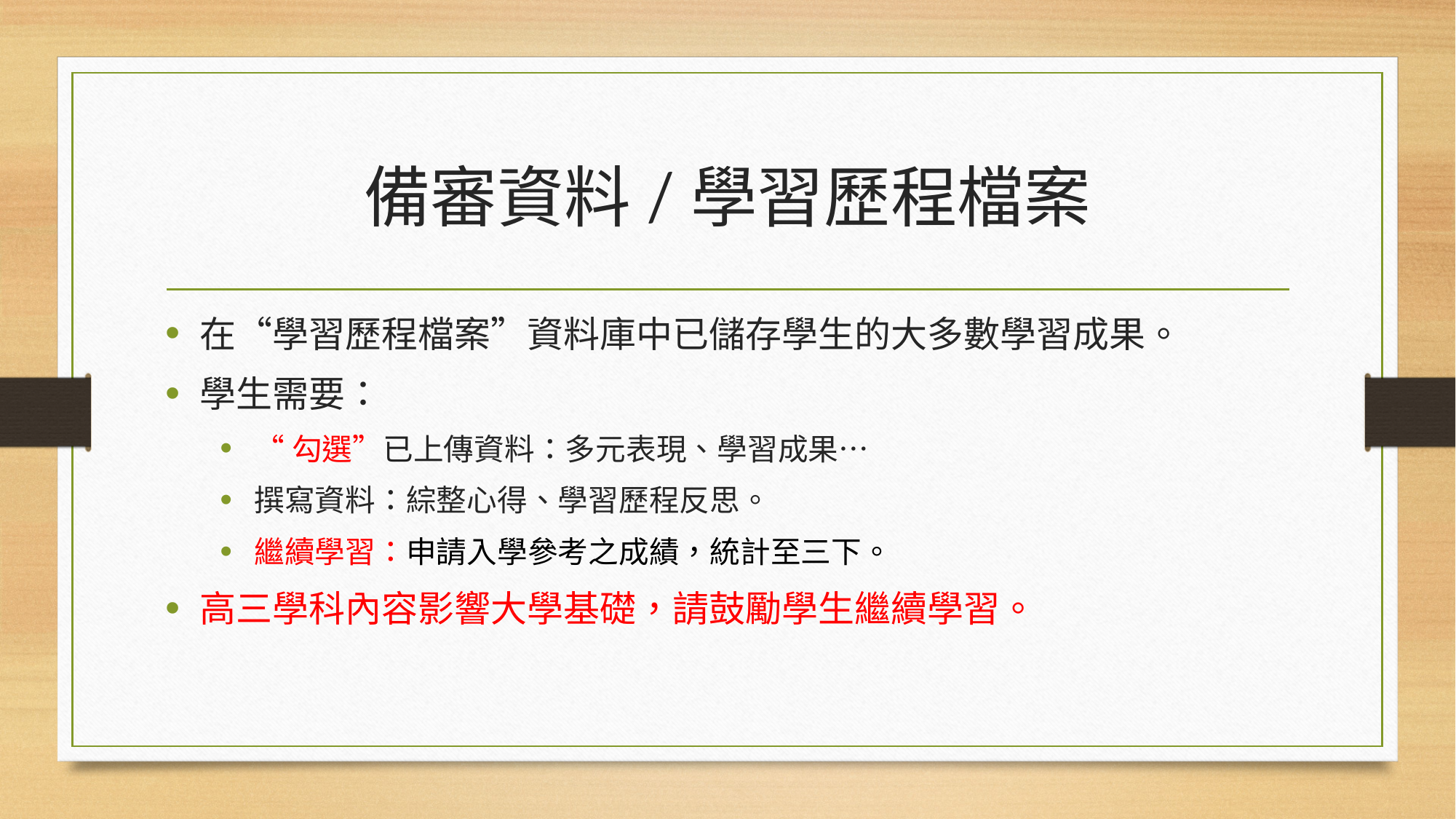

# 備審資料/學習歷程檔案
在“學習歷程檔案”資料庫中已儲存學生的大多數學習成果。
學生需要：
“勾選”已上傳資料：多元表現、學習成果…
撰寫資料：綜整心得、學習歷程反思。
繼續學習：申請入學參考之成績，統計至三下。
高三學科內容影響大學基礎，請鼓勵學生繼續學習。